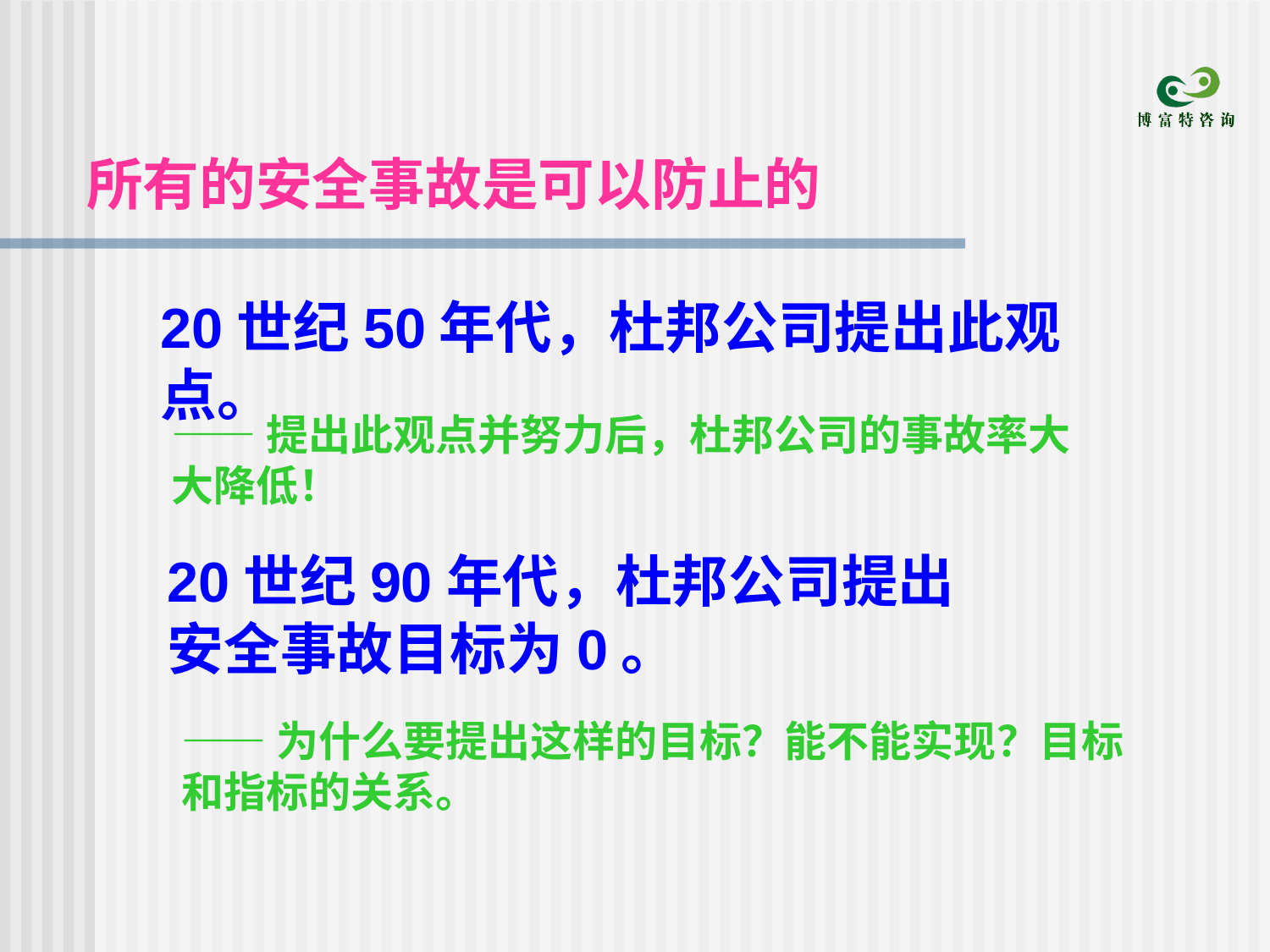

所有的安全事故是可以防止的
20世纪50年代，杜邦公司提出此观点。
——提出此观点并努力后，杜邦公司的事故率大大降低！
20世纪90年代，杜邦公司提出
安全事故目标为0。
——为什么要提出这样的目标？能不能实现？目标和指标的关系。